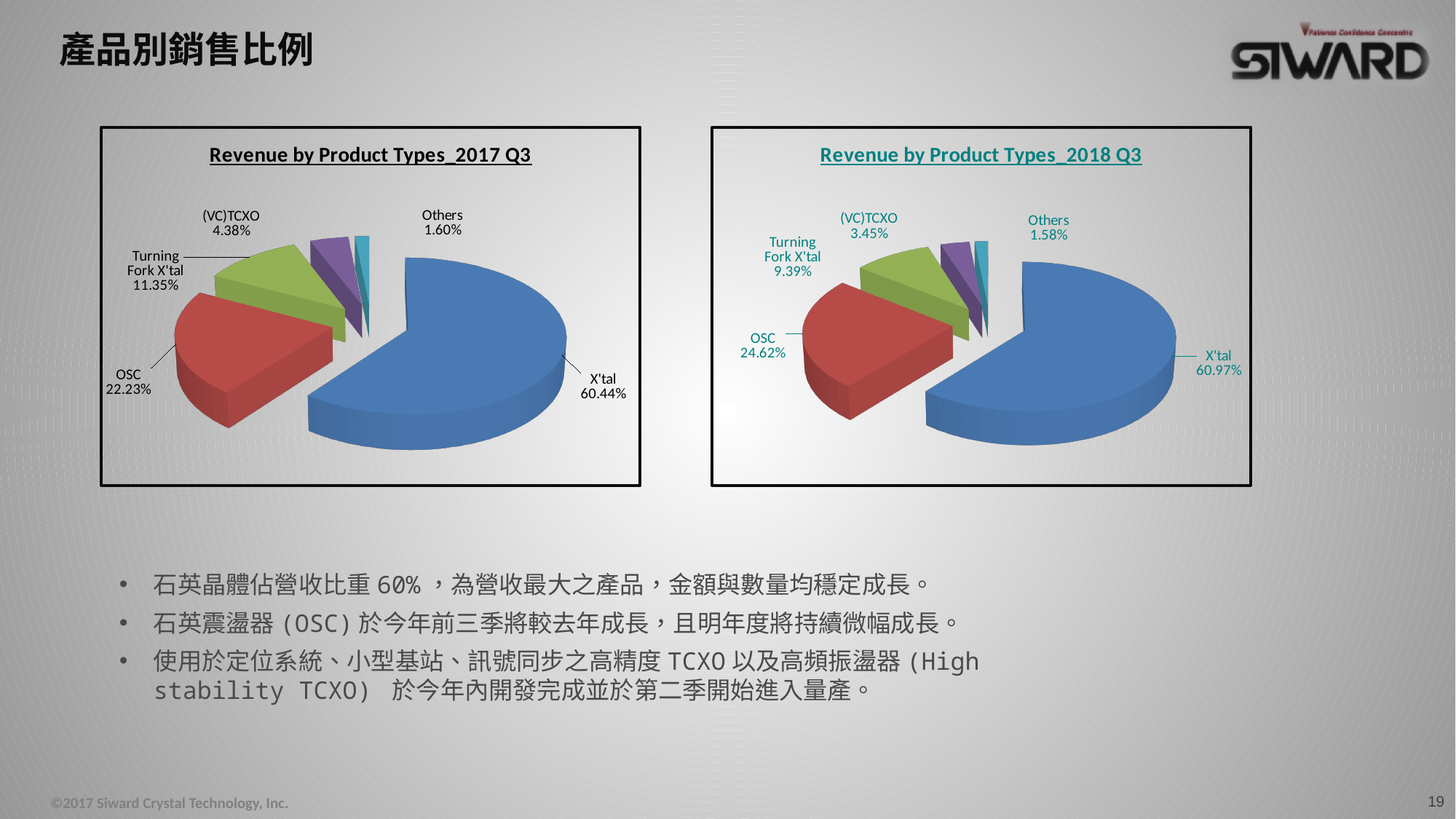

# 產品別銷售比例

[unsupported chart]

[unsupported chart]

石英晶體佔營收比重60%，為營收最大之產品，金額與數量均穩定成長。
石英震盪器(OSC)於今年前三季將較去年成長，且明年度將持續微幅成長。
使用於定位系統、小型基站、訊號同步之高精度TCXO以及高頻振盪器(High stability TCXO) 於今年內開發完成並於第二季開始進入量產。
19